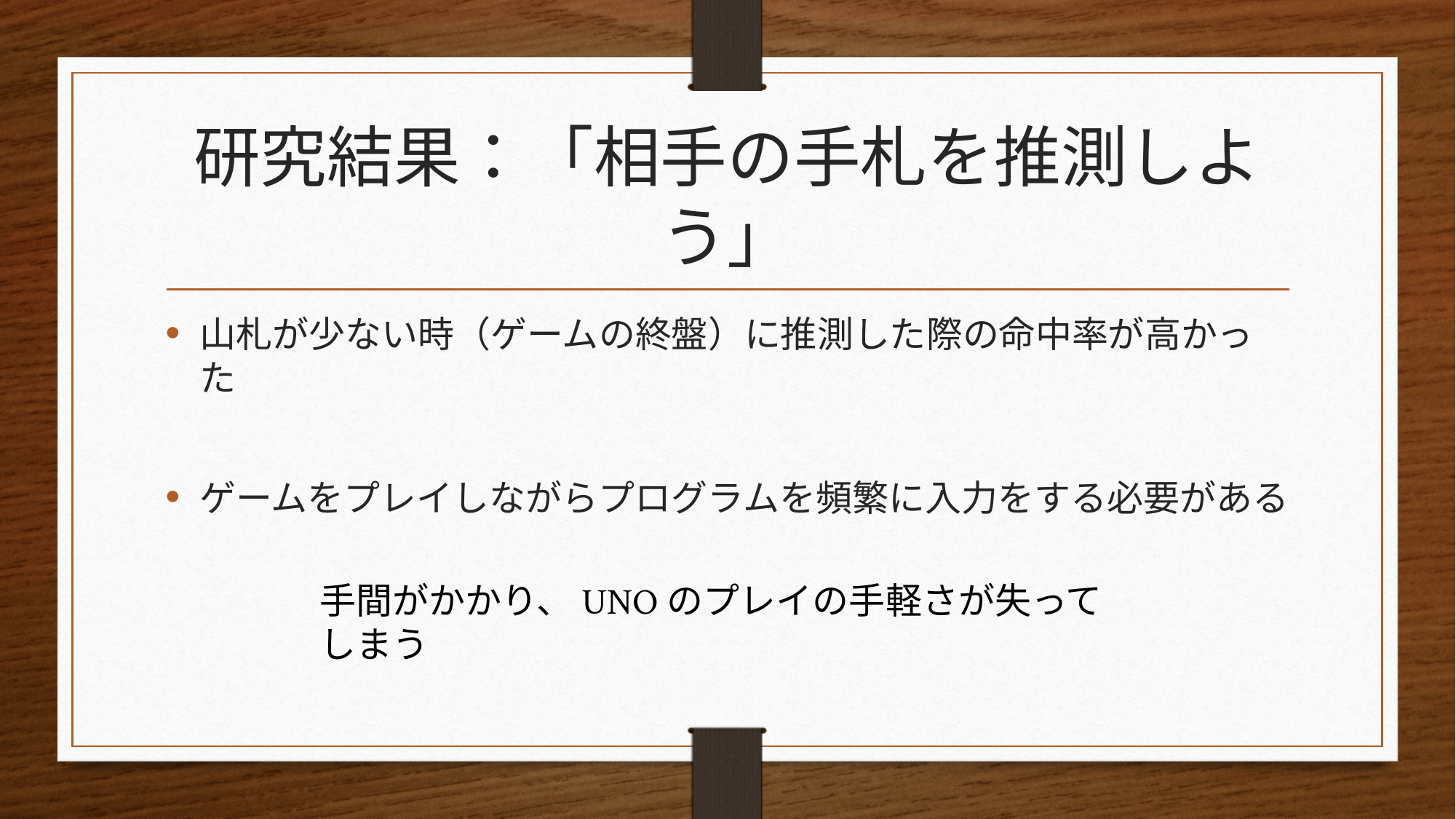

# 研究結果：「相手の手札を推測しよう」
山札が少ない時（ゲームの終盤）に推測した際の命中率が高かった

ゲームをプレイしながらプログラムを頻繁に入力をする必要がある

手間がかかり、UNOのプレイの手軽さが失ってしまう